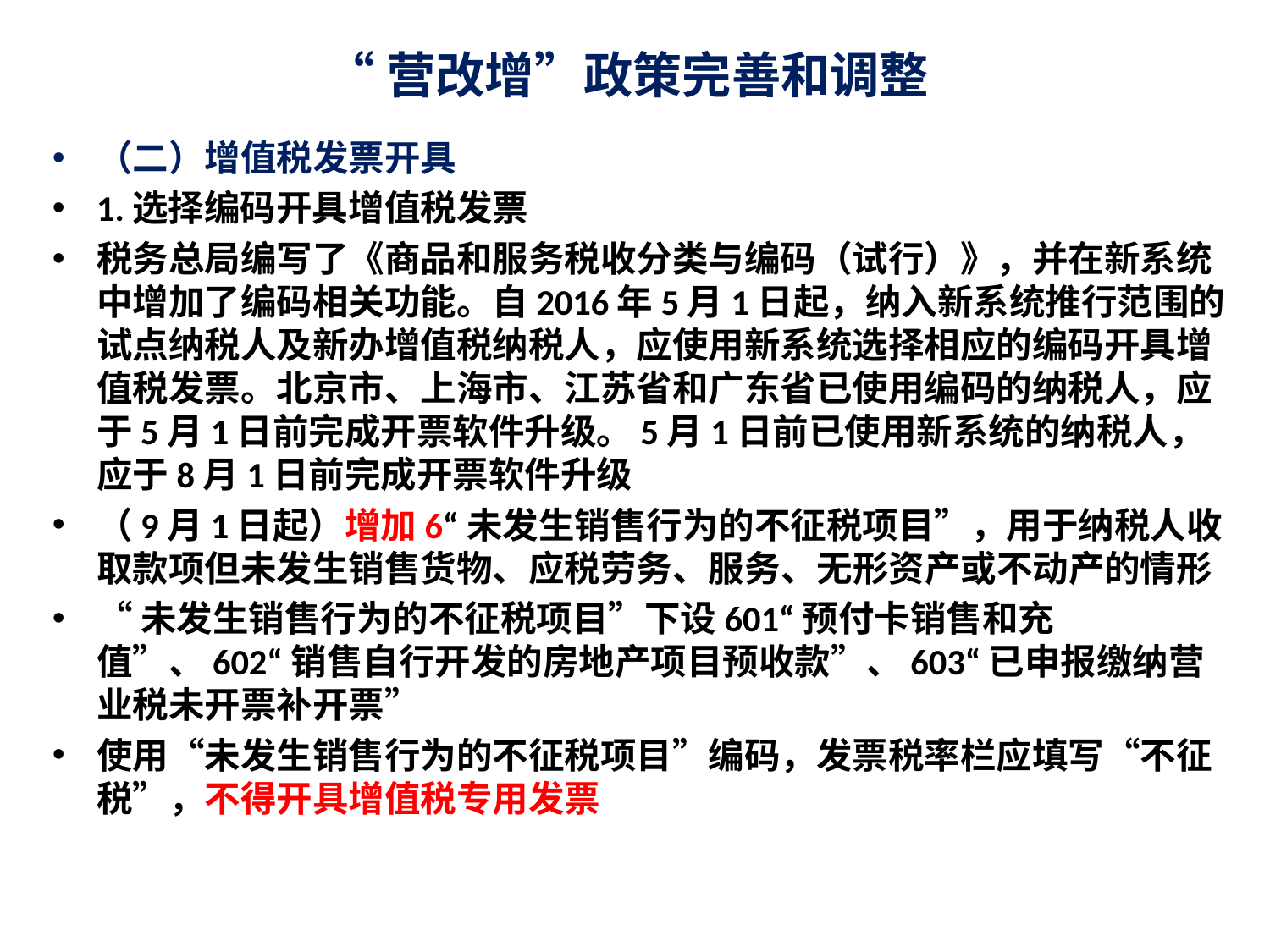

# “营改增”政策完善和调整
（二）增值税发票开具
1.选择编码开具增值税发票
税务总局编写了《商品和服务税收分类与编码（试行）》，并在新系统中增加了编码相关功能。自2016年5月1日起，纳入新系统推行范围的试点纳税人及新办增值税纳税人，应使用新系统选择相应的编码开具增值税发票。北京市、上海市、江苏省和广东省已使用编码的纳税人，应于5月1日前完成开票软件升级。5月1日前已使用新系统的纳税人，应于8月1日前完成开票软件升级
（9月1日起）增加6“未发生销售行为的不征税项目”，用于纳税人收取款项但未发生销售货物、应税劳务、服务、无形资产或不动产的情形
“未发生销售行为的不征税项目”下设601“预付卡销售和充值”、602“销售自行开发的房地产项目预收款”、603“已申报缴纳营业税未开票补开票”
使用“未发生销售行为的不征税项目”编码，发票税率栏应填写“不征税”，不得开具增值税专用发票